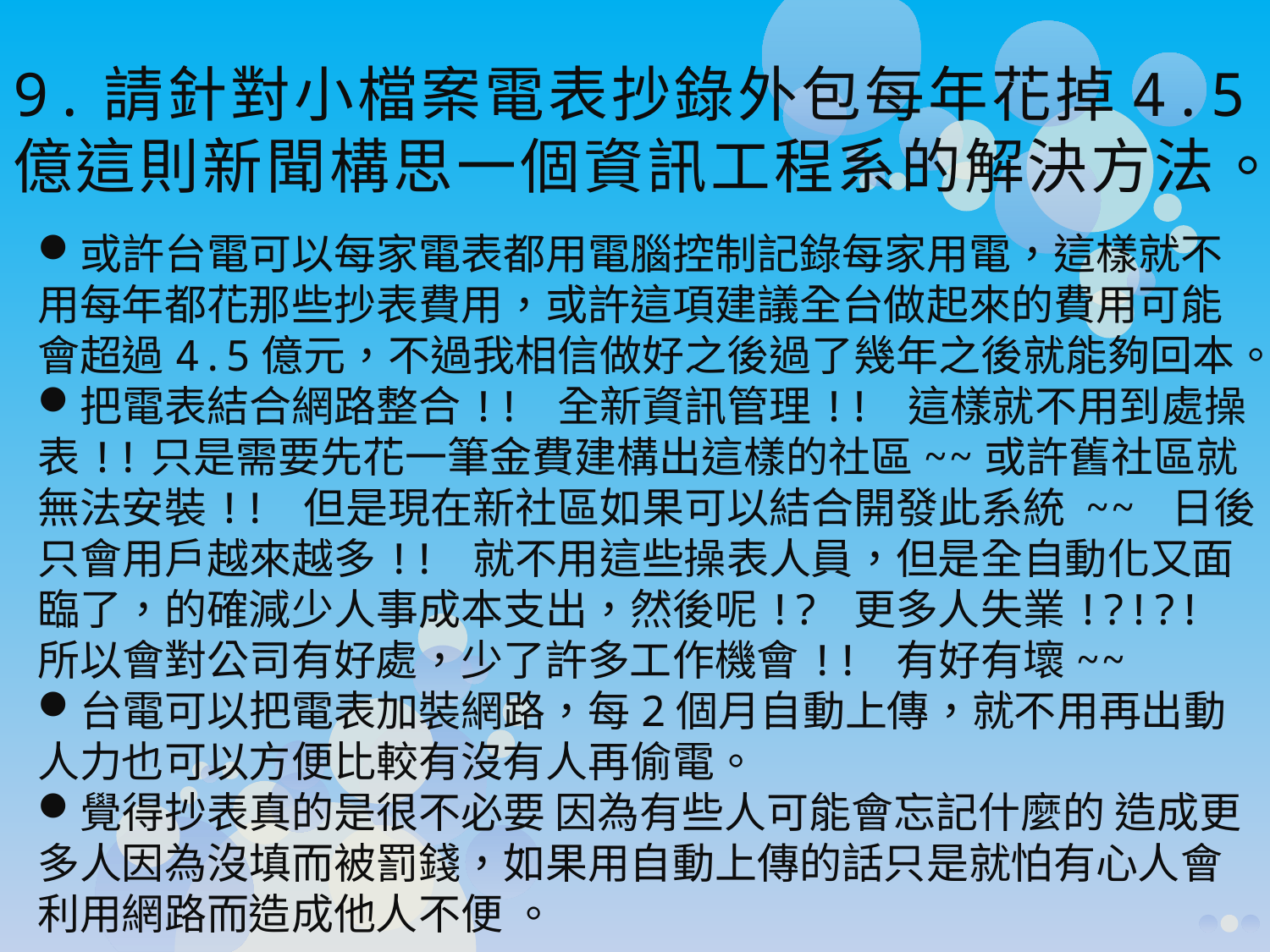

# 9.請針對小檔案電表抄錄外包每年花掉4.5億這則新聞構思一個資訊工程系的解決方法。
或許台電可以每家電表都用電腦控制記錄每家用電，這樣就不用每年都花那些抄表費用，或許這項建議全台做起來的費用可能會超過4.5億元，不過我相信做好之後過了幾年之後就能夠回本。
把電表結合網路整合!! 全新資訊管理!! 這樣就不用到處操表!!只是需要先花一筆金費建構出這樣的社區~~或許舊社區就無法安裝!! 但是現在新社區如果可以結合開發此系統 ~~ 日後只會用戶越來越多!! 就不用這些操表人員，但是全自動化又面臨了，的確減少人事成本支出，然後呢!? 更多人失業!?!?! 所以會對公司有好處，少了許多工作機會!! 有好有壞~~
台電可以把電表加裝網路，每2個月自動上傳，就不用再出動人力也可以方便比較有沒有人再偷電。
覺得抄表真的是很不必要 因為有些人可能會忘記什麼的 造成更多人因為沒填而被罰錢，如果用自動上傳的話只是就怕有心人會利用網路而造成他人不便 。